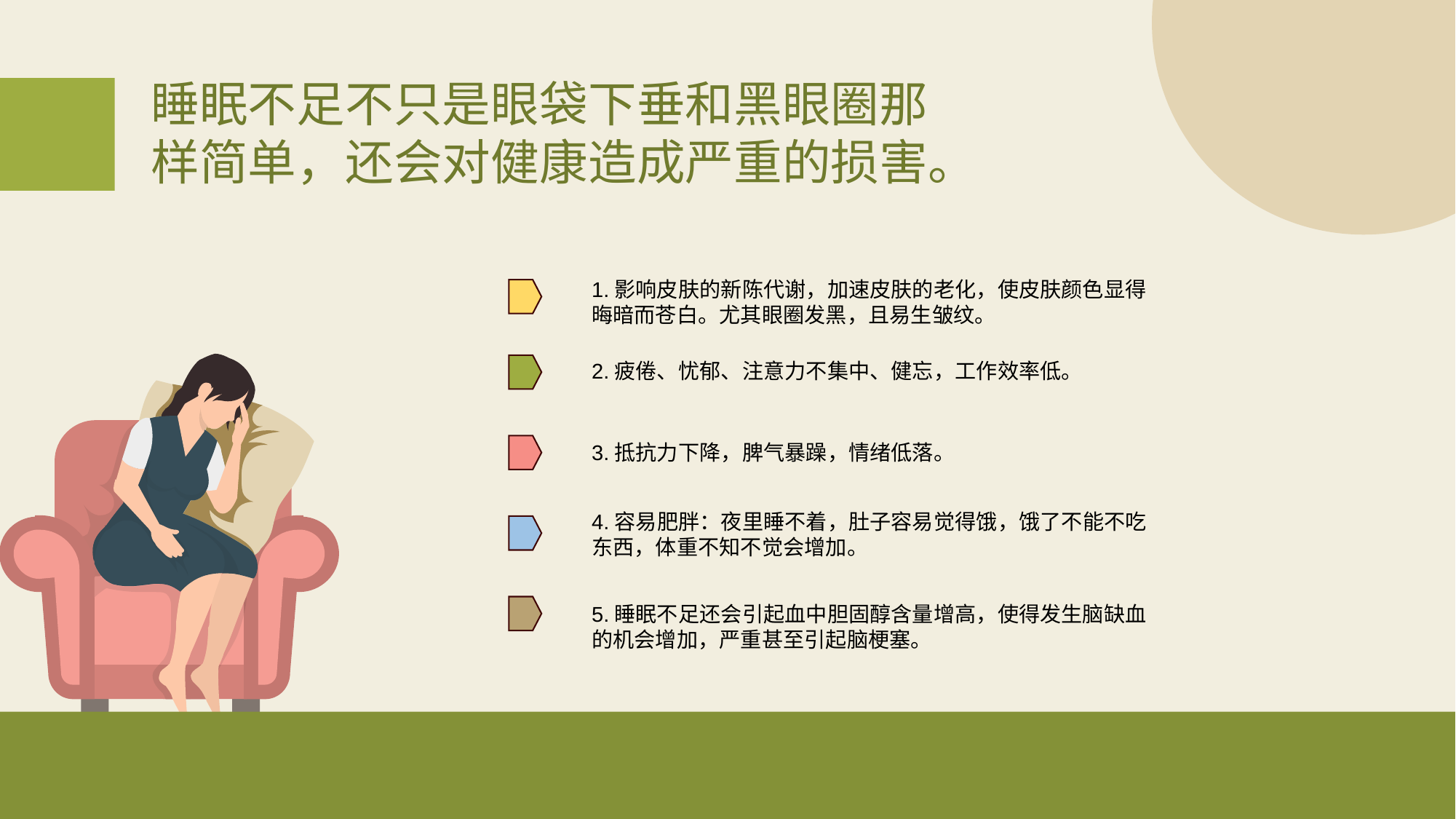

睡眠不足不只是眼袋下垂和黑眼圈那样简单，还会对健康造成严重的损害。

1.影响皮肤的新陈代谢，加速皮肤的老化，使皮肤颜色显得晦暗而苍白。尤其眼圈发黑，且易生皱纹。

2.疲倦、忧郁、注意力不集中、健忘，工作效率低。

3.抵抗力下降，脾气暴躁，情绪低落。

4.容易肥胖：夜里睡不着，肚子容易觉得饿，饿了不能不吃东西，体重不知不觉会增加。

5.睡眠不足还会引起血中胆固醇含量增高，使得发生脑缺血的机会增加，严重甚至引起脑梗塞。